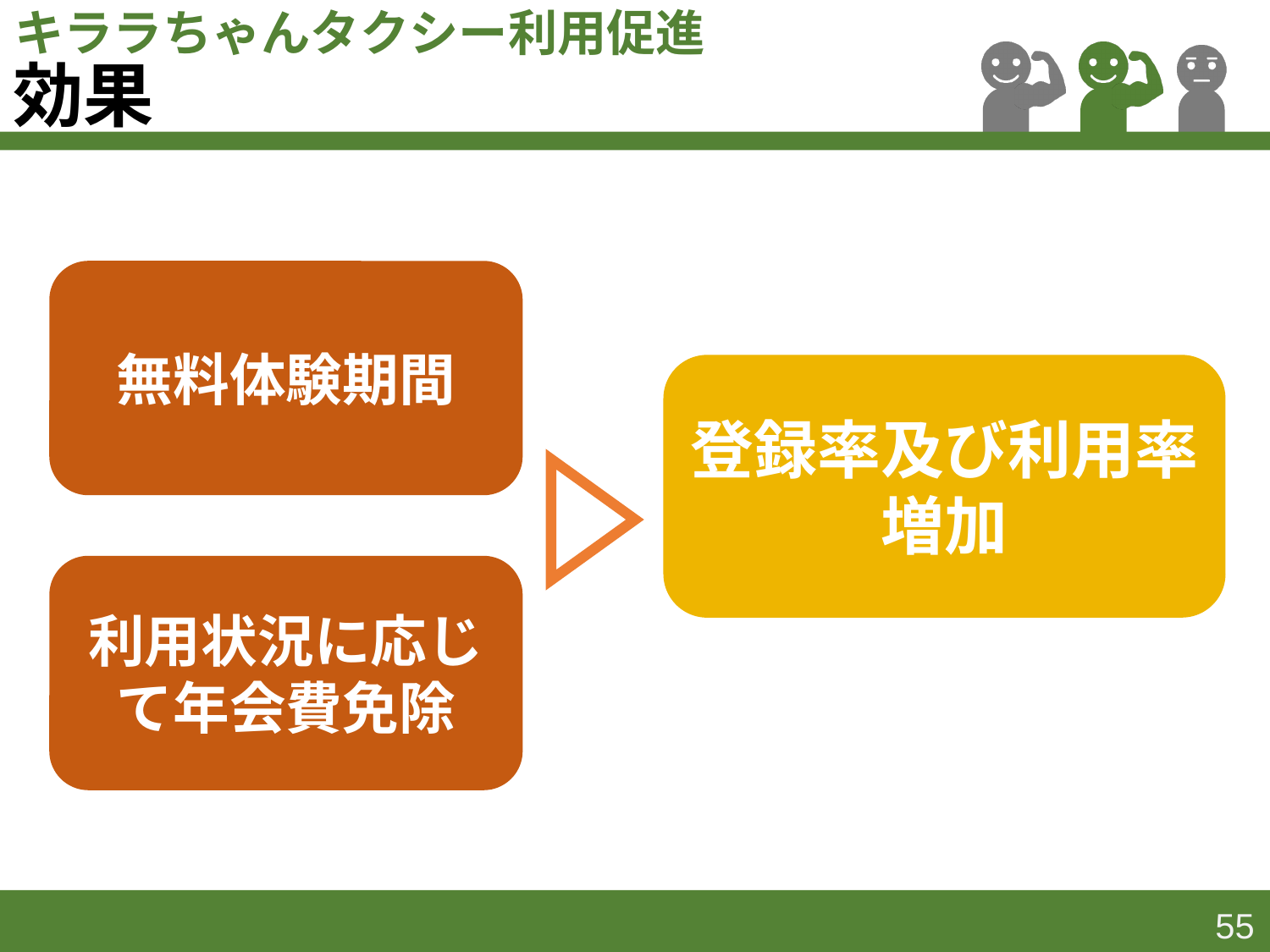

キララちゃんタクシー利用促進
# 効果
無料体験期間
登録率及び利用率
増加

利用状況に応じて年会費免除
55